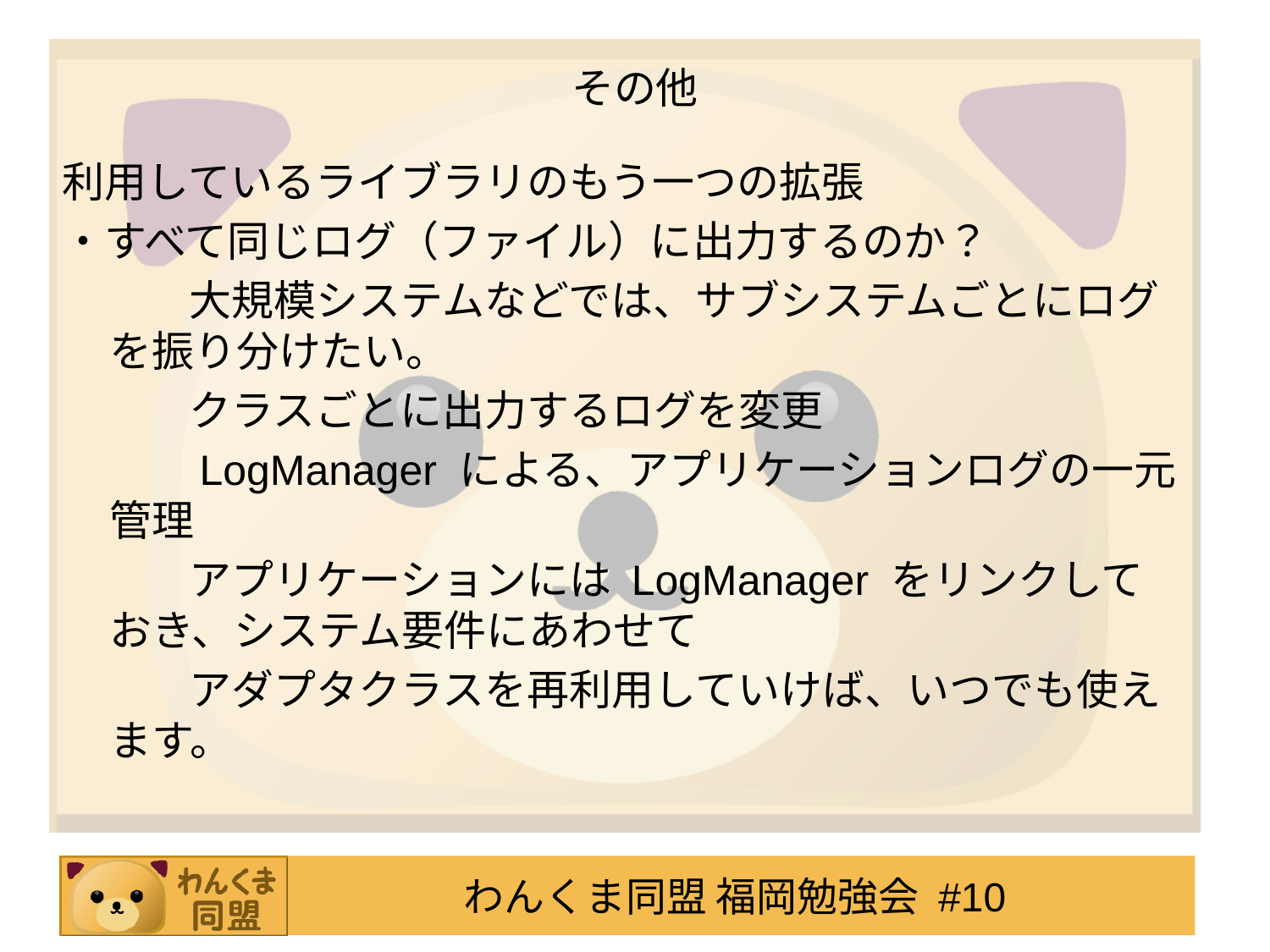

# その他
利用しているライブラリのもう一つの拡張
・すべて同じログ（ファイル）に出力するのか？
　　　大規模システムなどでは、サブシステムごとにログを振り分けたい。
　　　クラスごとに出力するログを変更
　　　LogManager による、アプリケーションログの一元管理
　　　アプリケーションには LogManager をリンクしておき、システム要件にあわせて
　　　アダプタクラスを再利用していけば、いつでも使えます。